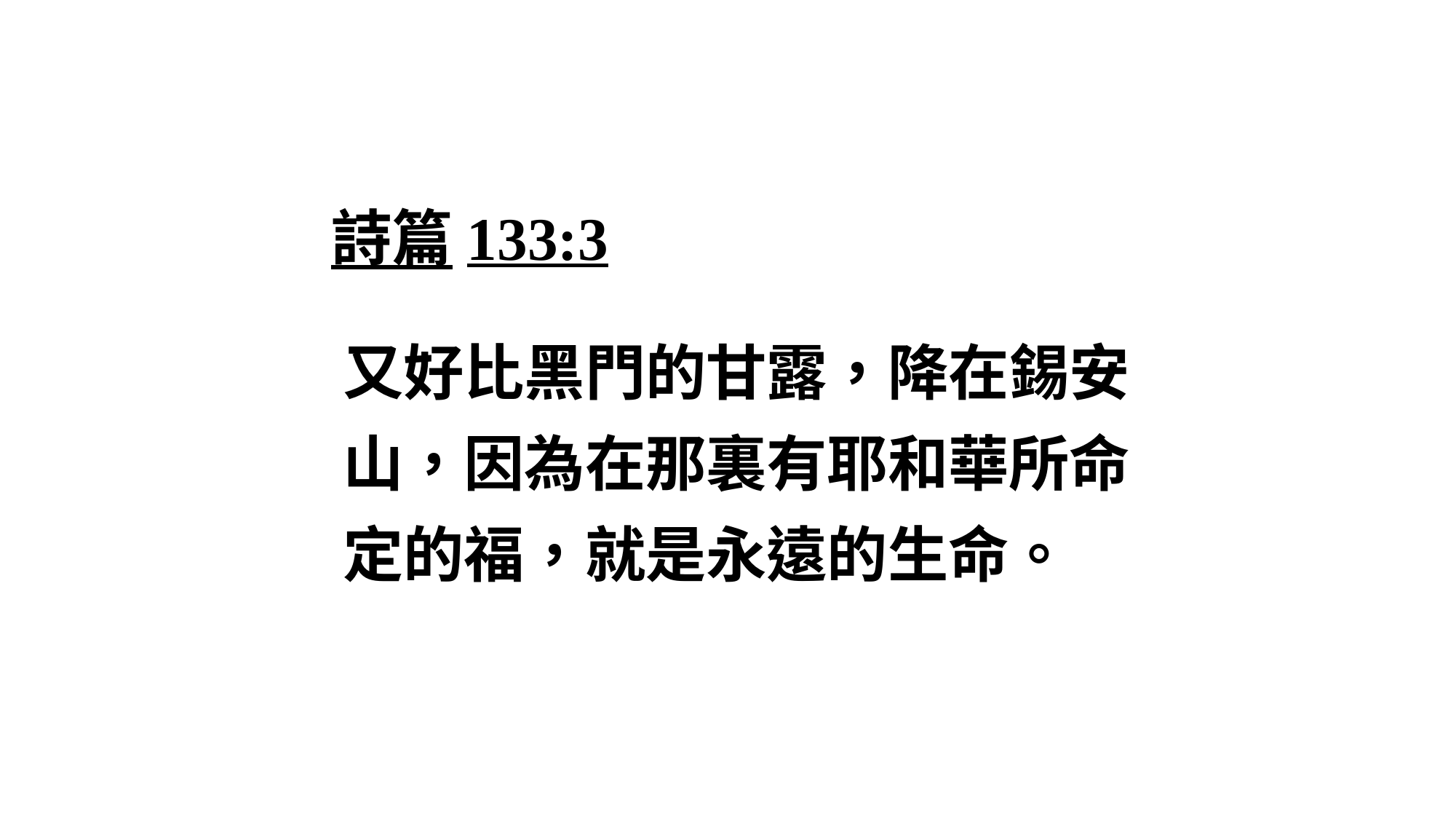

詩篇133:3

又好比黑門的甘露，降在錫安山，因為在那裏有耶和華所命定的福，就是永遠的生命。